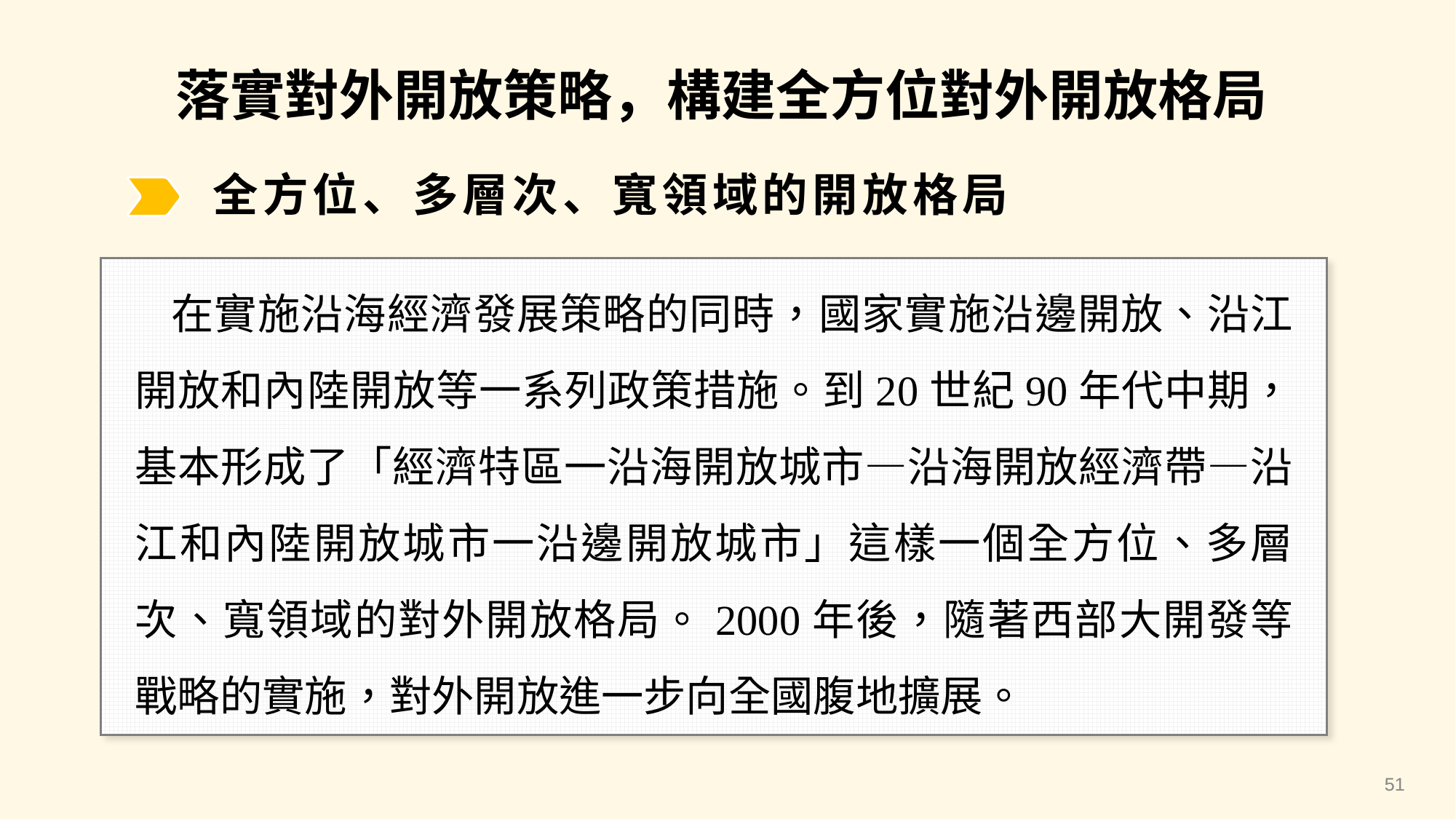

落實對外開放策略，構建全方位對外開放格局
 全方位、多層次、寬領域的開放格局

   在實施沿海經濟發展策略的同時，國家實施沿邊開放、沿江開放和內陸開放等一系列政策措施。到20世紀90年代中期，基本形成了「經濟特區一沿海開放城市—沿海開放經濟帶—沿江和內陸開放城市一沿邊開放城市」這樣一個全方位、多層次、寬領域的對外開放格局。2000年後，隨著西部大開發等戰略的實施，對外開放進一步向全國腹地擴展。